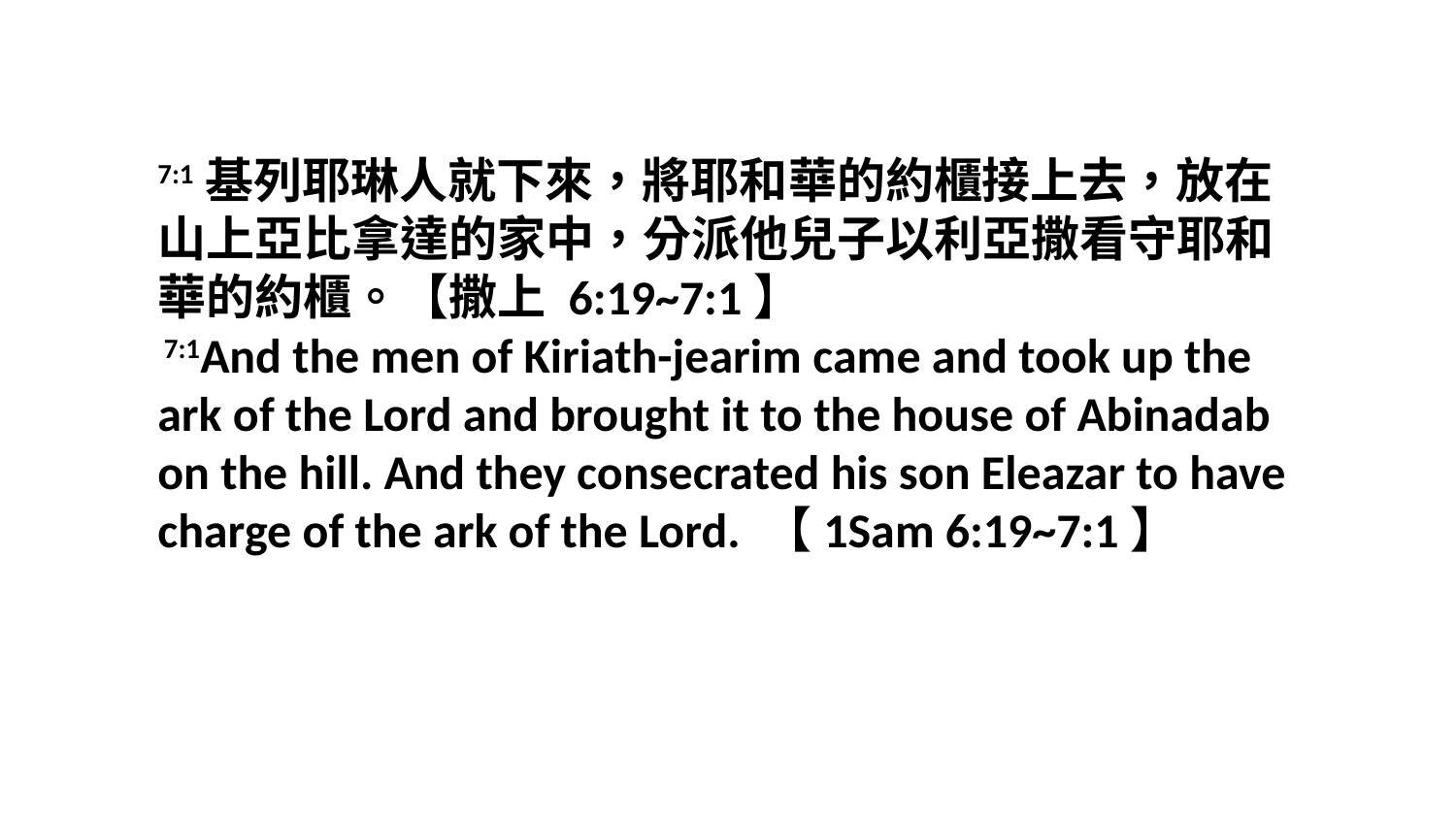

7:1基列耶琳人就下來，將耶和華的約櫃接上去，放在山上亞比拿達的家中，分派他兒子以利亞撒看守耶和華的約櫃。【撒上 6:19~7:1】
 7:1And the men of Kiriath-jearim came and took up the ark of the Lord and brought it to the house of Abinadab on the hill. And they consecrated his son Eleazar to have charge of the ark of the Lord. 【1Sam 6:19~7:1】